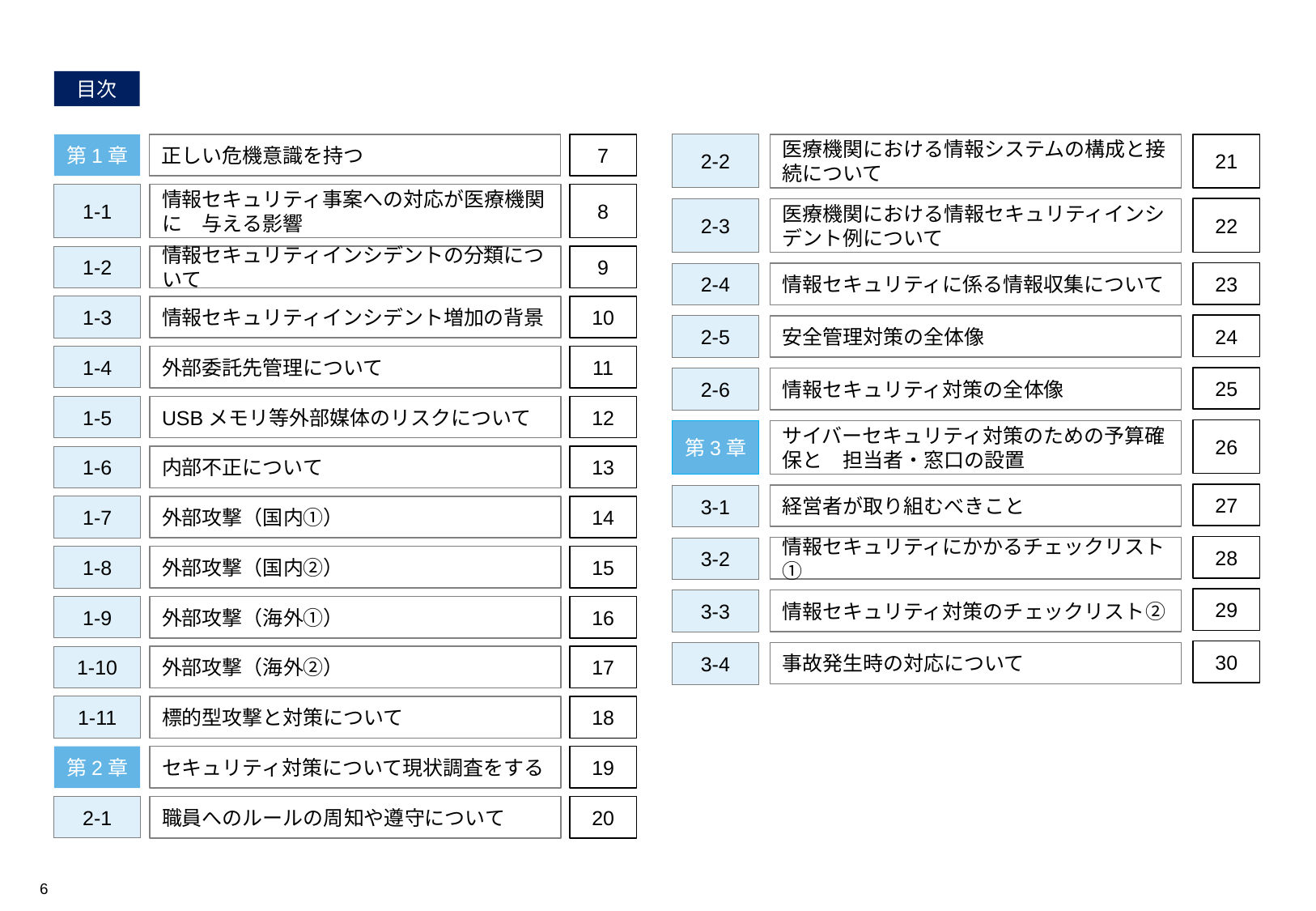

目次
第1章
正しい危機意識を持つ
7
2-2
医療機関における情報システムの構成と接続について
21
1-1
情報セキュリティ事案への対応が医療機関に　与える影響
8
22
医療機関における情報セキュリティインシデント例について
2-3
1-2
情報セキュリティインシデントの分類について
9
23
情報セキュリティに係る情報収集について
2-4
1-3
情報セキュリティインシデント増加の背景
10
24
安全管理対策の全体像
2-5
1-4
外部委託先管理について
11
25
情報セキュリティ対策の全体像
2-6
1-5
USBメモリ等外部媒体のリスクについて
12
26
サイバーセキュリティ対策のための予算確保と　担当者・窓口の設置
第3章
1-6
内部不正について
13
27
経営者が取り組むべきこと
3-1
1-7
外部攻撃（国内①）
14
28
情報セキュリティにかかるチェックリスト①
3-2
1-8
外部攻撃（国内②）
15
29
情報セキュリティ対策のチェックリスト②
3-3
1-9
外部攻撃（海外①）
16
30
事故発生時の対応について
3-4
1-10
外部攻撃（海外②）
17
1-11
標的型攻撃と対策について
18
第2章
セキュリティ対策について現状調査をする
19
2-1
職員へのルールの周知や遵守について
20
6